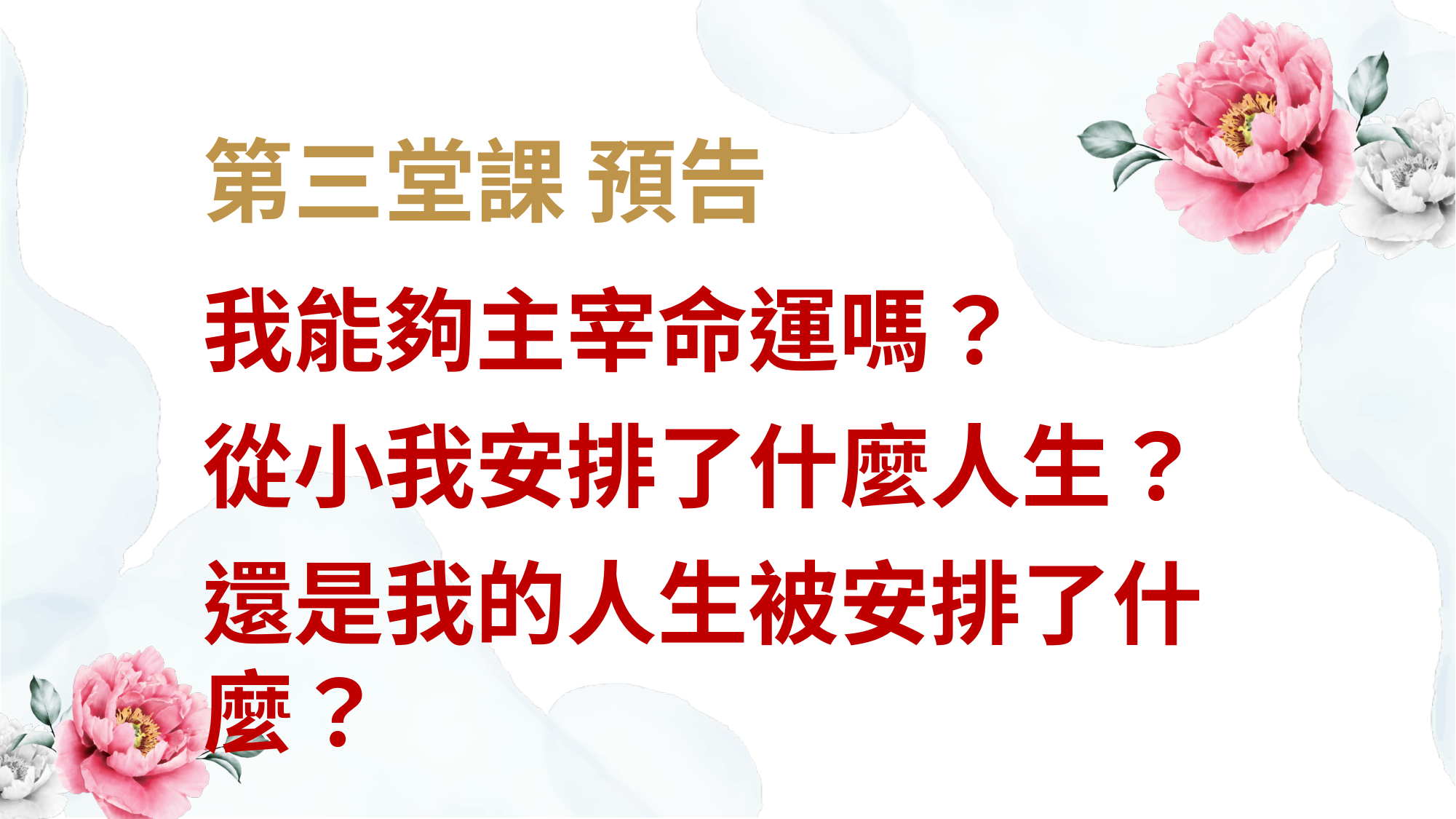

# 第三堂課 預告
我能夠主宰命運嗎？
從小我安排了什麼人生？
還是我的人生被安排了什麼？